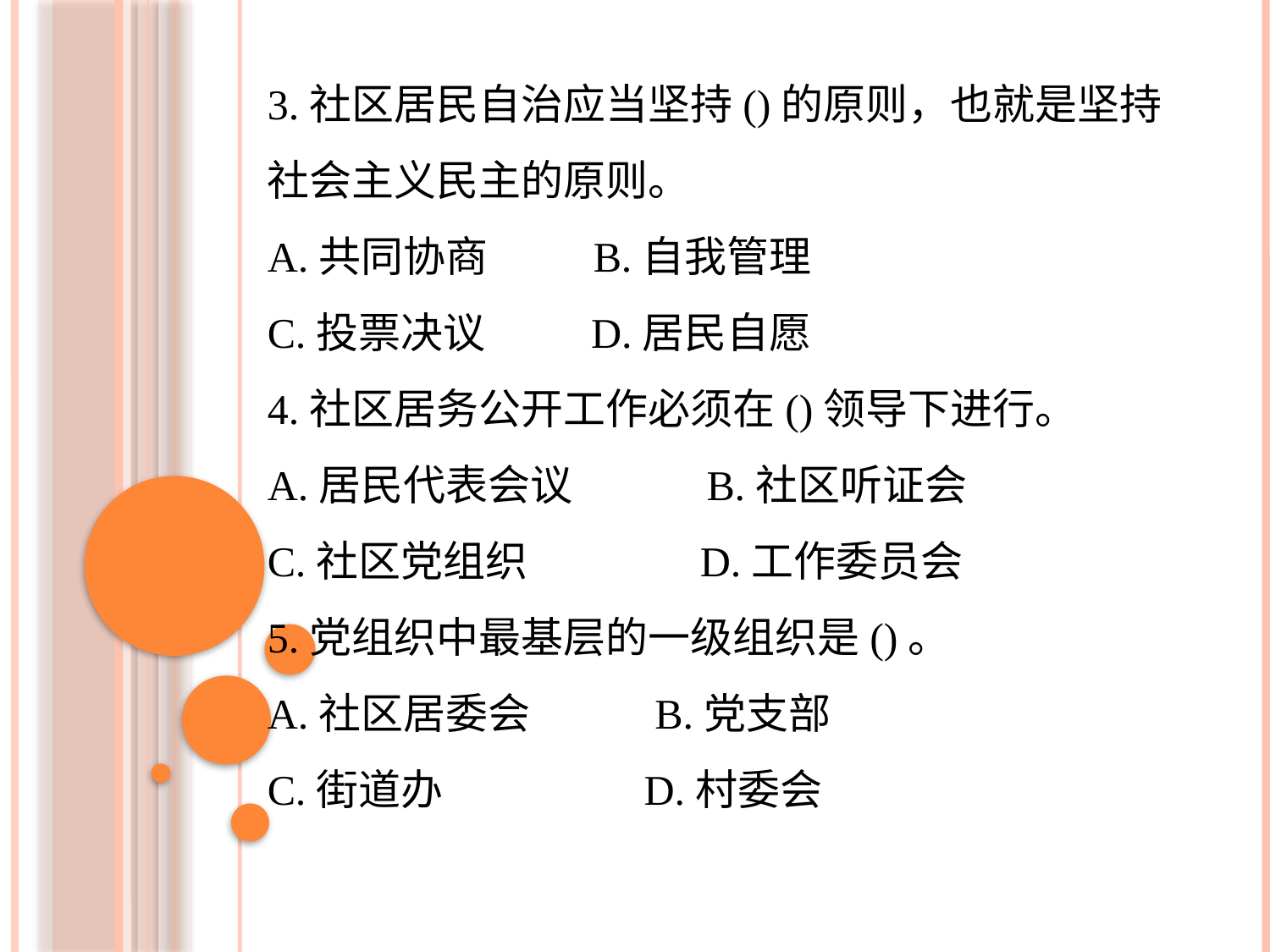

3.社区居民自治应当坚持()的原则，也就是坚持社会主义民主的原则。
A.共同协商          B.自我管理
C.投票决议          D.居民自愿
4.社区居务公开工作必须在()领导下进行。
A.居民代表会议             B.社区听证会
C.社区党组织                 D.工作委员会
5.党组织中最基层的一级组织是()。
A.社区居委会            B.党支部
C.街道办                    D.村委会